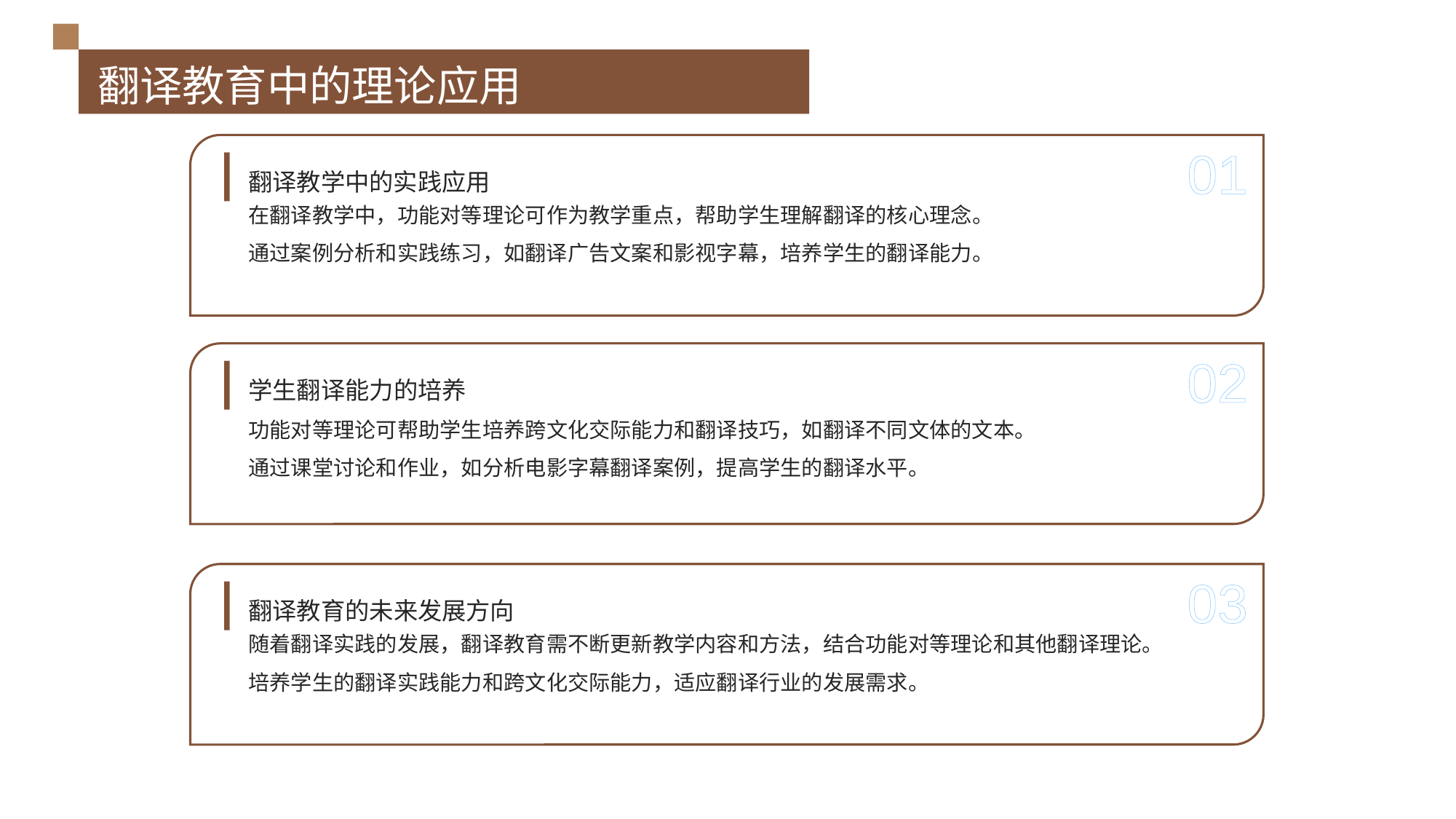

翻译教育中的理论应用

01
翻译教学中的实践应用

在翻译教学中，功能对等理论可作为教学重点，帮助学生理解翻译的核心理念。
通过案例分析和实践练习，如翻译广告文案和影视字幕，培养学生的翻译能力。

02
学生翻译能力的培养

功能对等理论可帮助学生培养跨文化交际能力和翻译技巧，如翻译不同文体的文本。
通过课堂讨论和作业，如分析电影字幕翻译案例，提高学生的翻译水平。

03
翻译教育的未来发展方向

随着翻译实践的发展，翻译教育需不断更新教学内容和方法，结合功能对等理论和其他翻译理论。
培养学生的翻译实践能力和跨文化交际能力，适应翻译行业的发展需求。